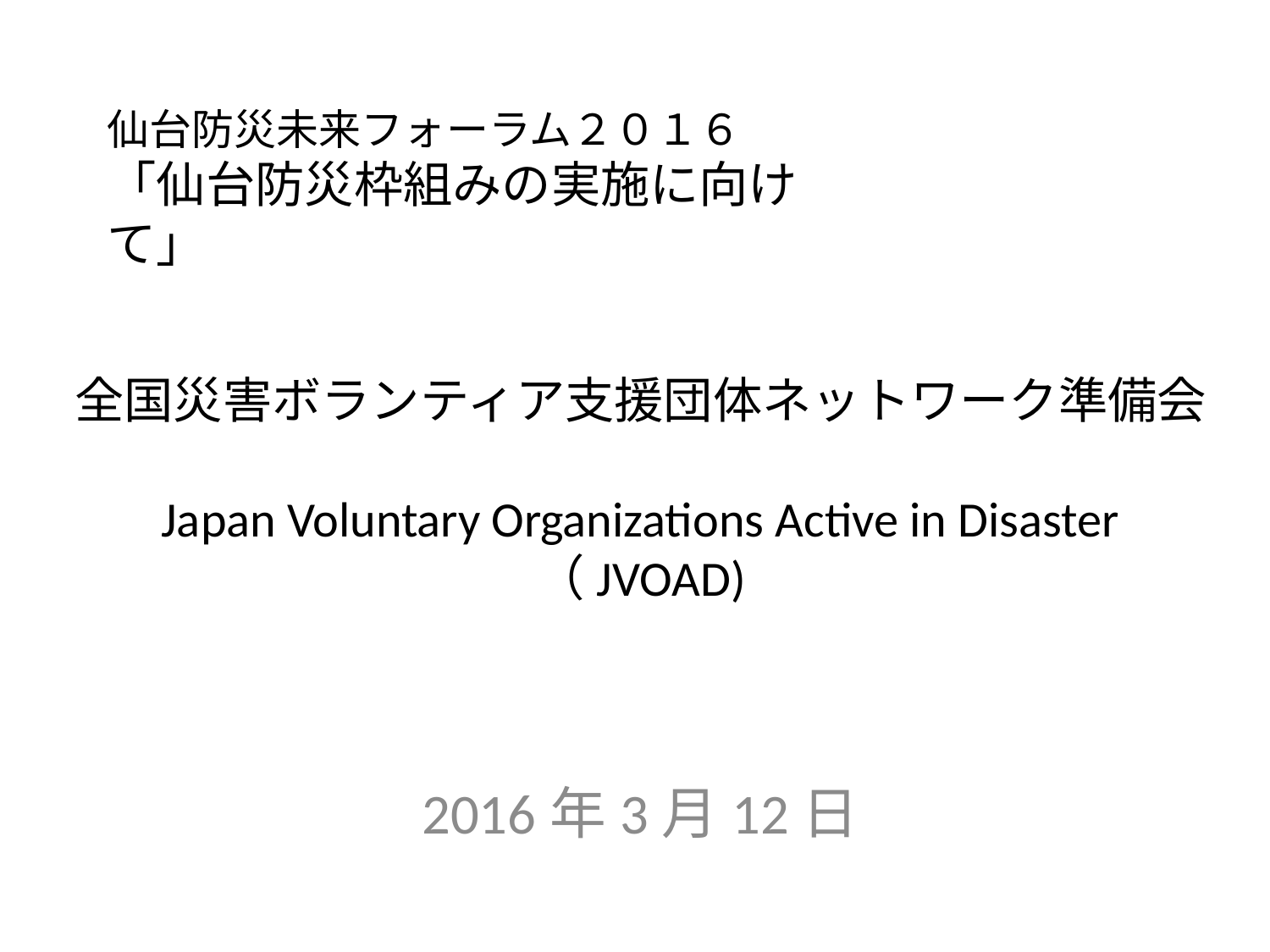

仙台防災未来フォーラム２０１６
「仙台防災枠組みの実施に向けて」
# 全国災害ボランティア支援団体ネットワーク準備会 Japan Voluntary Organizations Active in Disaster （JVOAD)

2016年3月12日